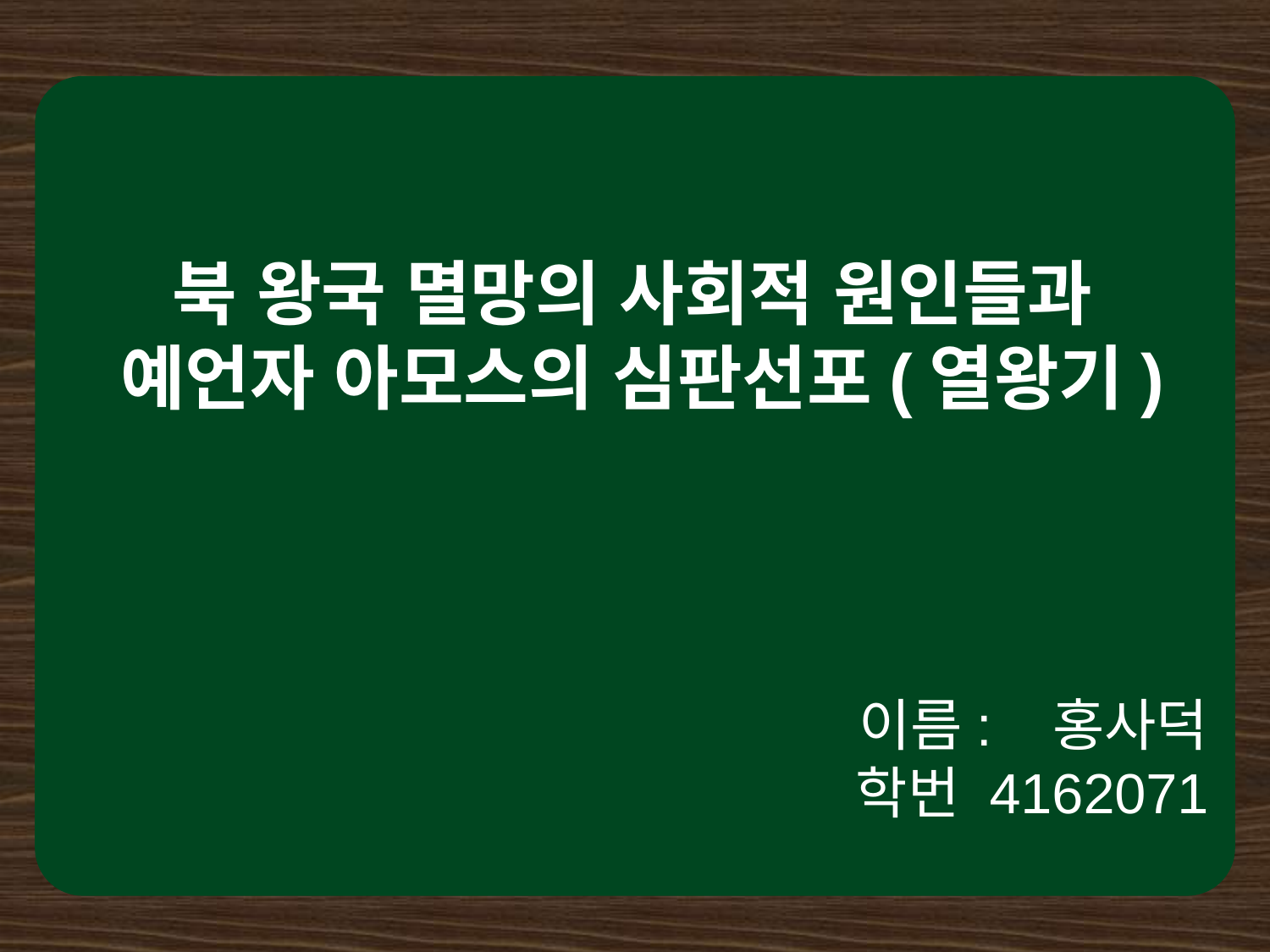

이름:   홍사덕
학번 4162071
북 왕국 멸망의 사회적 원인들과
예언자 아모스의 심판선포(열왕기)